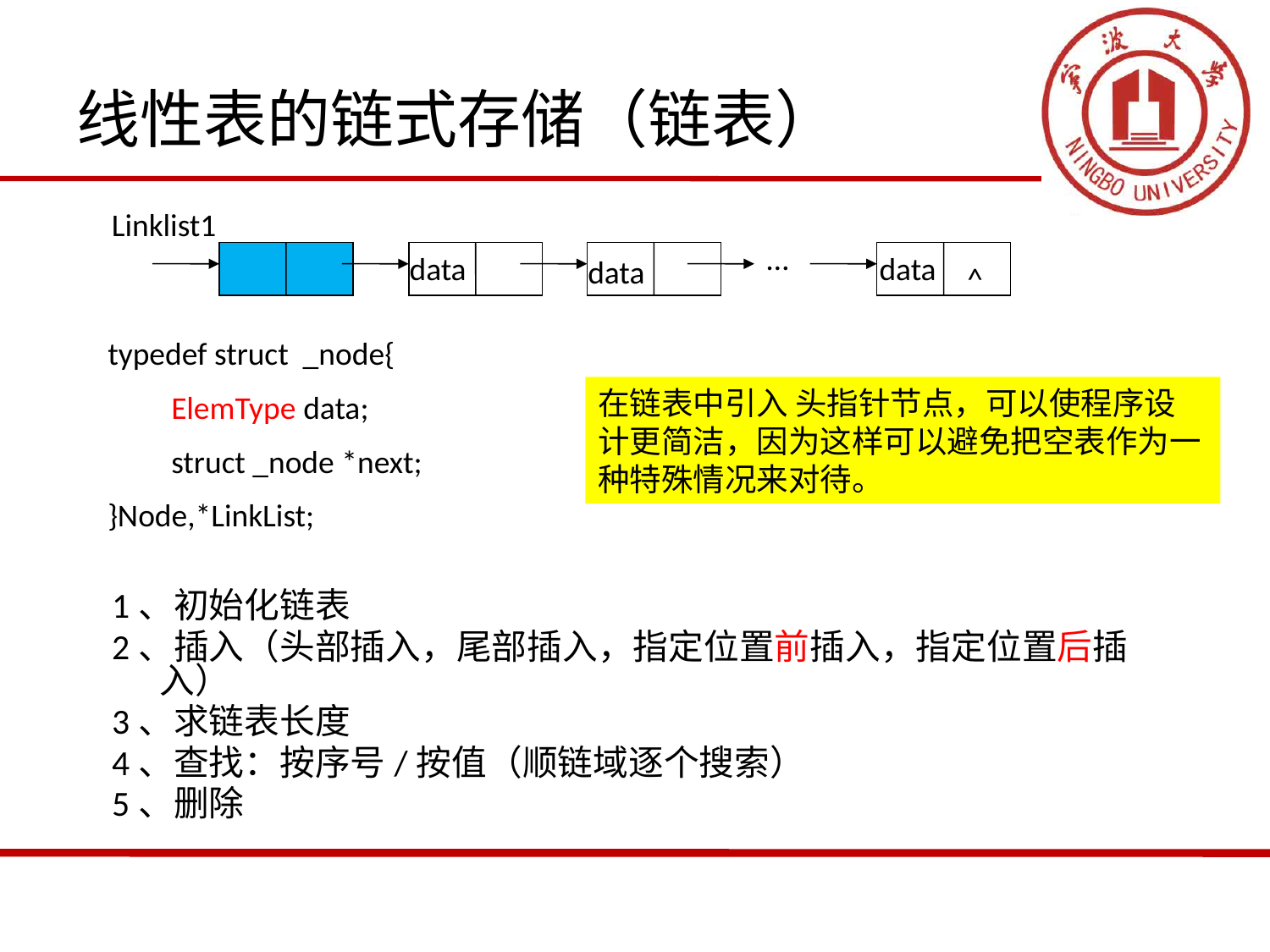

# 线性表的链式存储（链表）
Linklist1
…

data

data
data

^

typedef struct  _node{
ElemType data;
struct _node *next;
}Node,*LinkList;
在链表中引入 头指针节点，可以使程序设计更简洁，因为这样可以避免把空表作为一种特殊情况来对待。
1、初始化链表
2、插入（头部插入，尾部插入，指定位置前插入，指定位置后插入）
3、求链表长度
4、查找：按序号/按值（顺链域逐个搜索）
5、删除